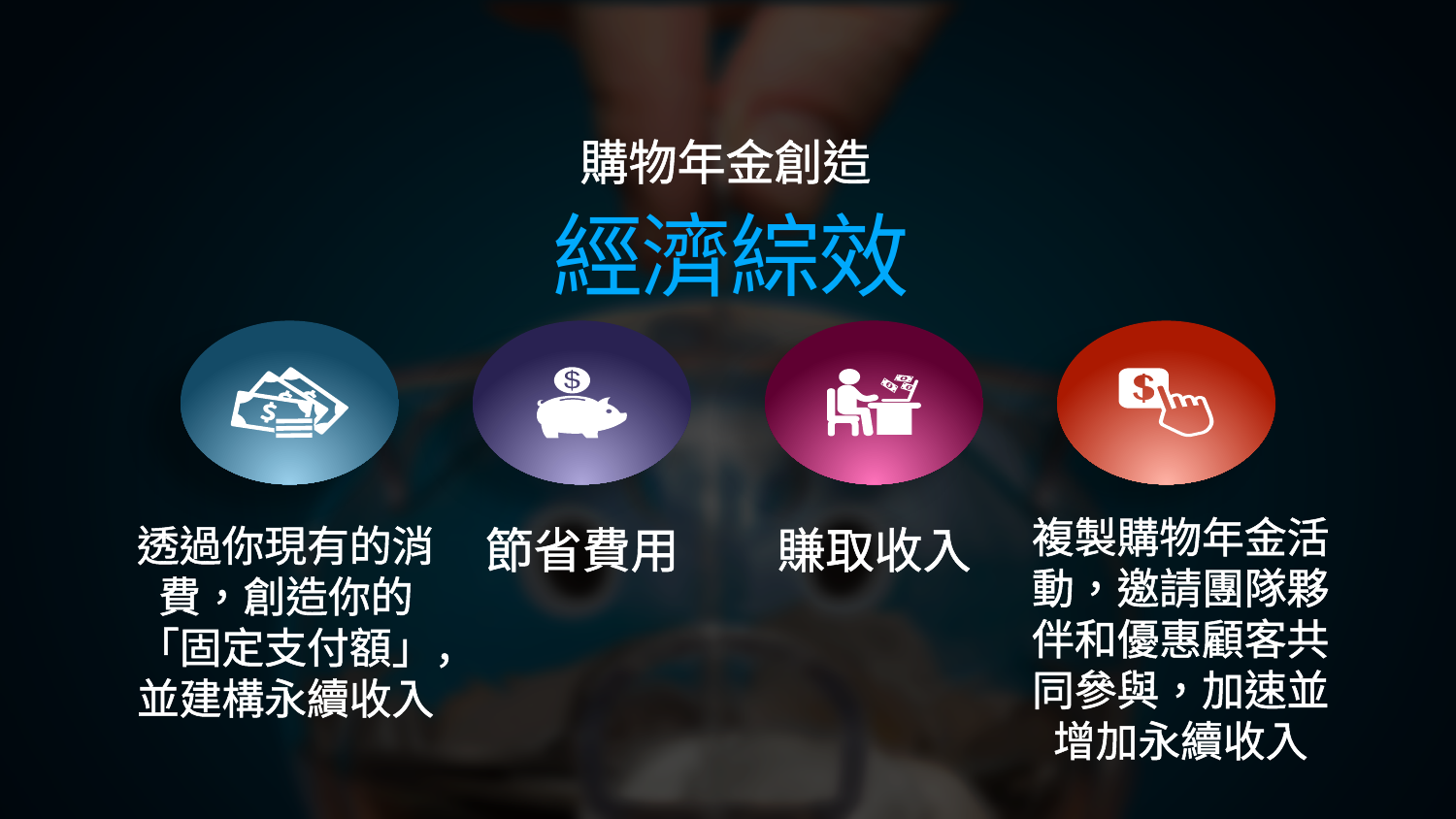

購物年金創造
經濟綜效

複製購物年金活動，邀請團隊夥伴和優惠顧客共同參與，加速並增加永續收入
透過你現有的消費，創造你的
「固定支付額」，
並建構永續收入
節省費用
賺取收入